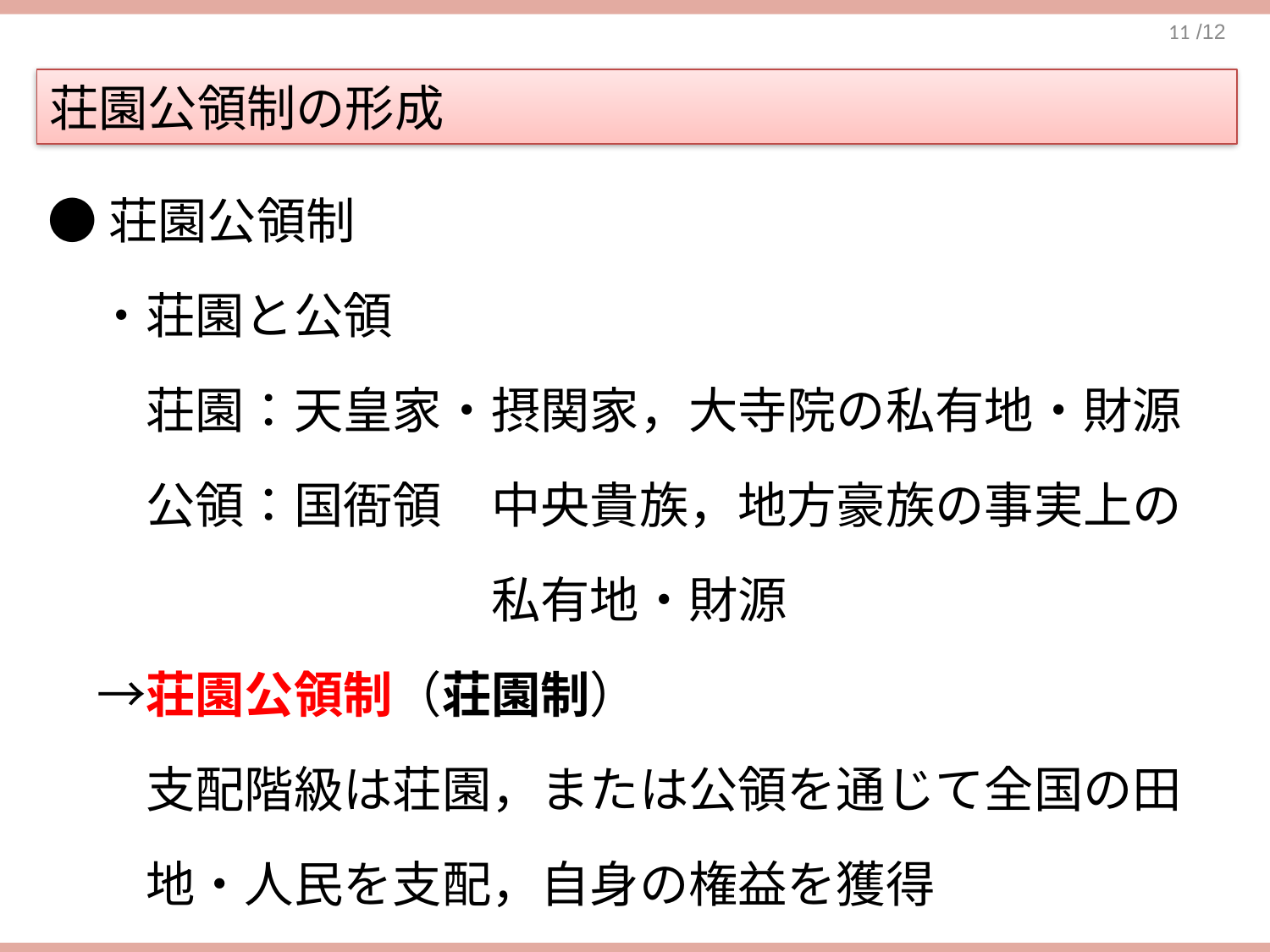

荘園公領制の形成
●荘園公領制
　・荘園と公領
　　荘園：天皇家・摂関家，大寺院の私有地・財源
　　公領：国衙領　中央貴族，地方豪族の事実上の
　　　　　　　　　私有地・財源
　→荘園公領制（荘園制）
　　支配階級は荘園，または公領を通じて全国の田
　　地・人民を支配，自身の権益を獲得